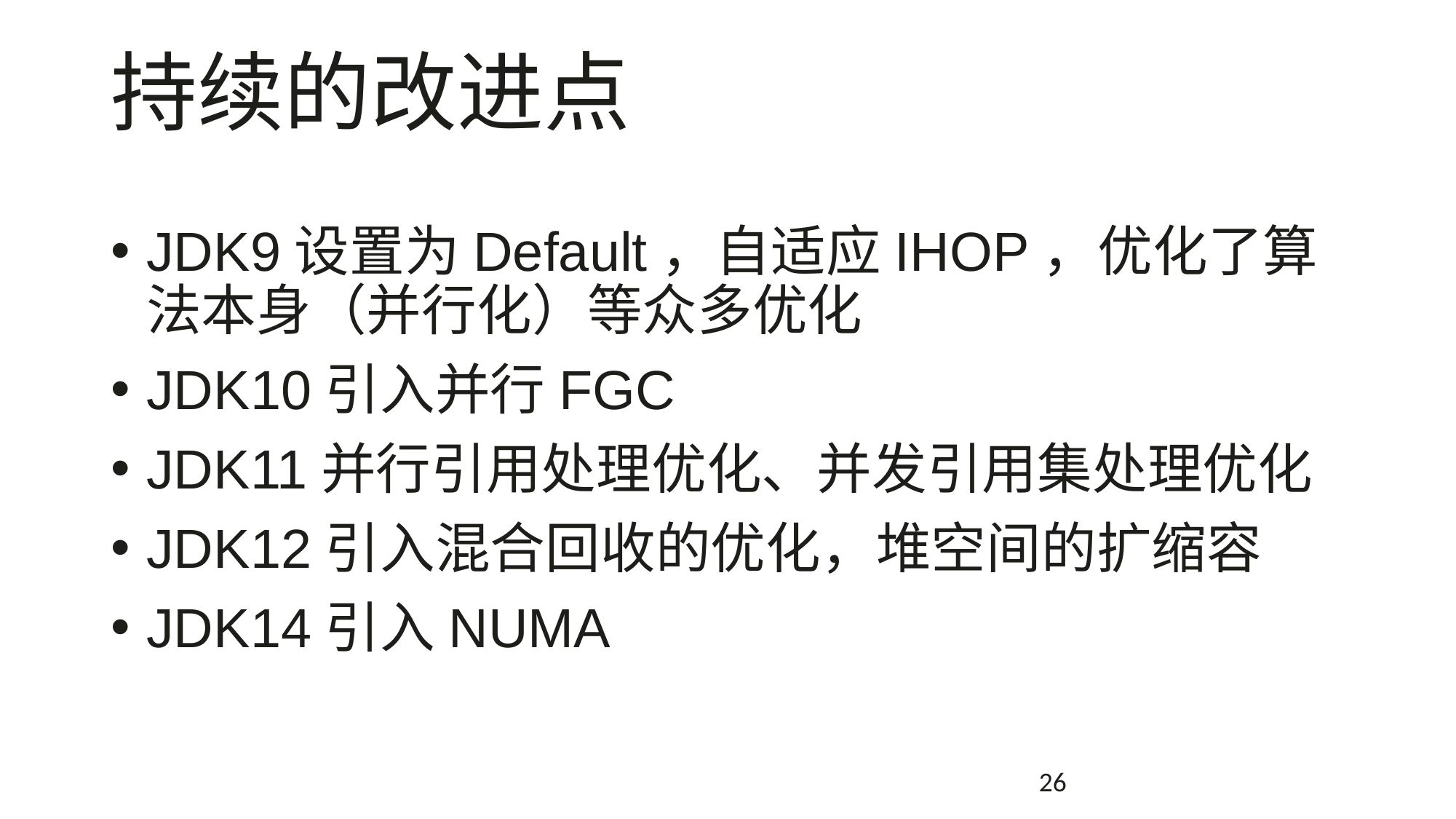

# 持续的改进点
JDK9设置为Default，自适应IHOP，优化了算法本身（并行化）等众多优化
JDK10引入并行FGC
JDK11并行引用处理优化、并发引用集处理优化
JDK12引入混合回收的优化，堆空间的扩缩容
JDK14引入NUMA

26